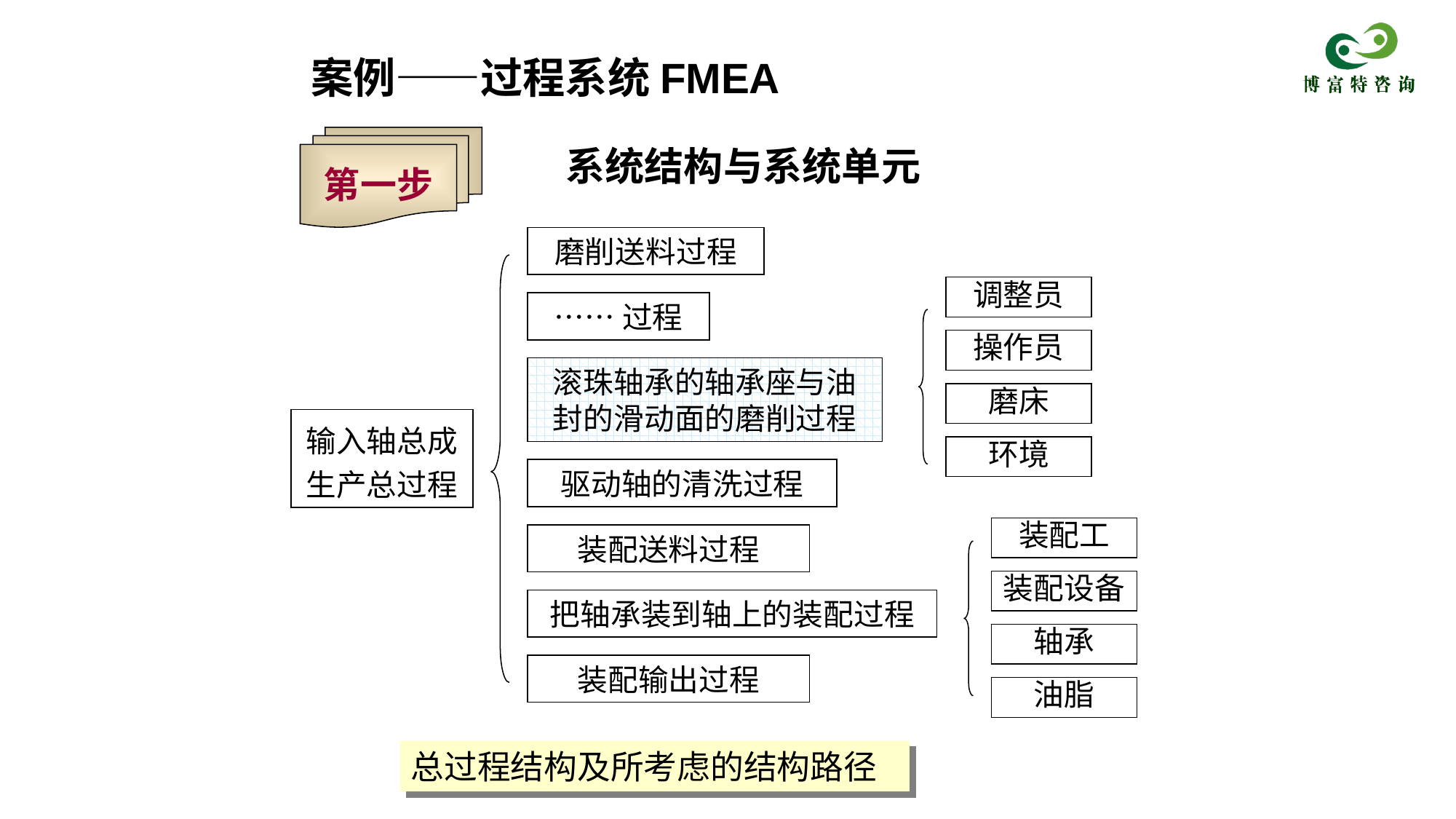

案例——过程系统FMEA
第一步
系统结构与系统单元
磨削送料过程

调整员
……过程

操作员
滚珠轴承的轴承座与油封的滑动面的磨削过程
磨床
输入轴总成生产总过程
环境
驱动轴的清洗过程
装配工
装配送料过程

装配设备
把轴承装到轴上的装配过程
轴承
装配输出过程
油脂
总过程结构及所考虑的结构路径